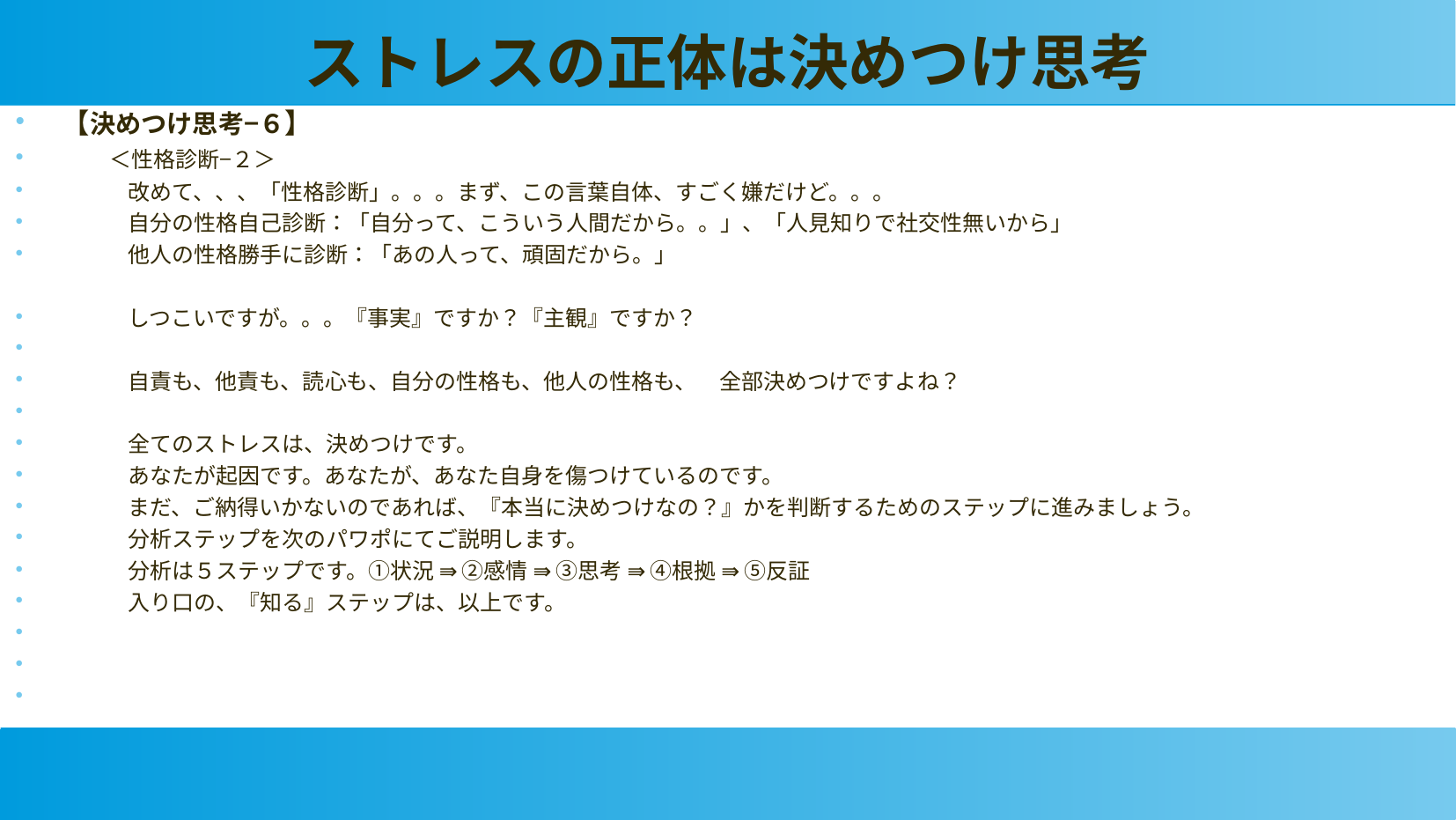

ストレスの正体は決めつけ思考
【決めつけ思考−６】
　　＜性格診断−２＞
　　　改めて、、、「性格診断」。。。まず、この言葉自体、すごく嫌だけど。。。
　　　自分の性格自己診断：「自分って、こういう人間だから。。」、「人見知りで社交性無いから」
　　　他人の性格勝手に診断：「あの人って、頑固だから。」

　　　しつこいですが。。。『事実』ですか？『主観』ですか？

　　　自責も、他責も、読心も、自分の性格も、他人の性格も、　全部決めつけですよね？

　　　全てのストレスは、決めつけです。
　　　あなたが起因です。あなたが、あなた自身を傷つけているのです。
　　　まだ、ご納得いかないのであれば、『本当に決めつけなの？』かを判断するためのステップに進みましょう。
　　　分析ステップを次のパワポにてご説明します。
　　　分析は５ステップです。①状況 ⇛ ②感情 ⇛ ③思考 ⇛ ④根拠 ⇛ ⑤反証
　　　入り口の、『知る』ステップは、以上です。